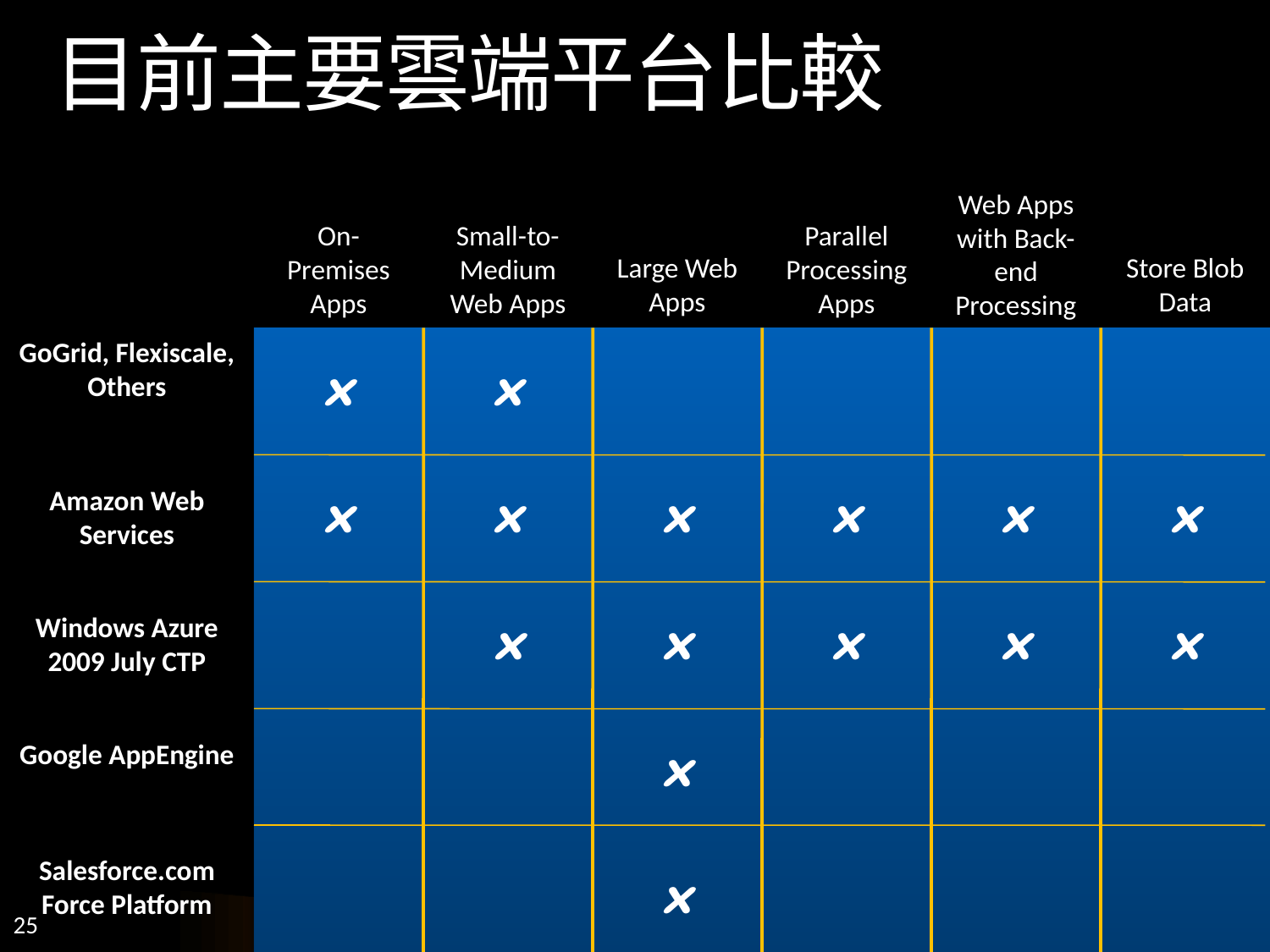

# 目前主要雲端平台比較
Web Apps with Back-end Processing
On-Premises Apps
Small-to-Medium Web Apps
Parallel Processing Apps
Large Web Apps
Store Blob Data
GoGrid, Flexiscale, Others
x
x

Amazon Web Services
x
x
x
x
x
x
Windows Azure 2009 July CTP
x
x
x
x
x
Google AppEngine
x
Salesforce.com Force Platform
x